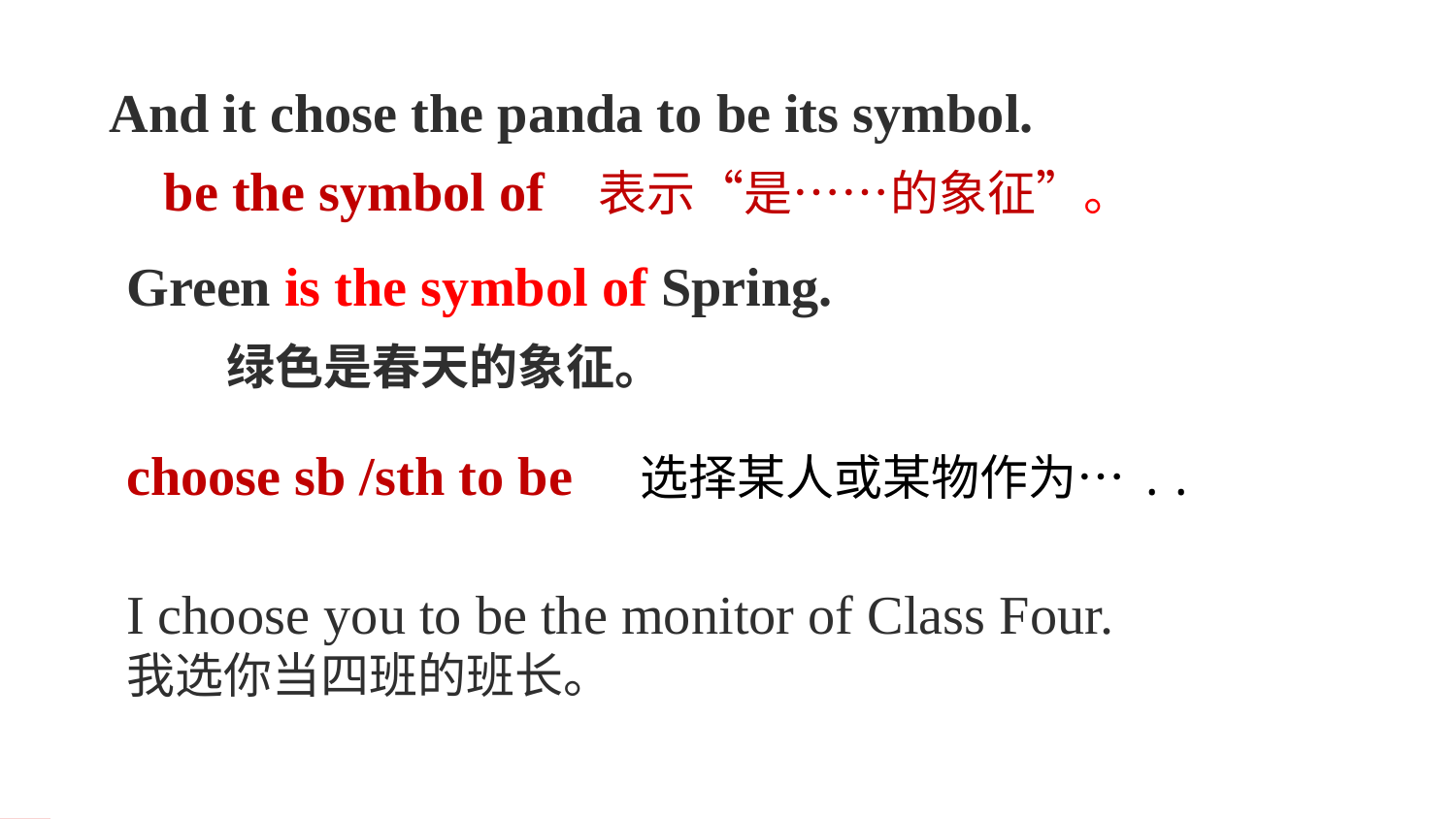

And it chose the panda to be its symbol.
    be the symbol of   表示“是……的象征”。
Green is the symbol of Spring.
       绿色是春天的象征。

choose sb /sth to be    选择某人或某物作为…..
I choose you to be the monitor of Class Four.
我选你当四班的班长。